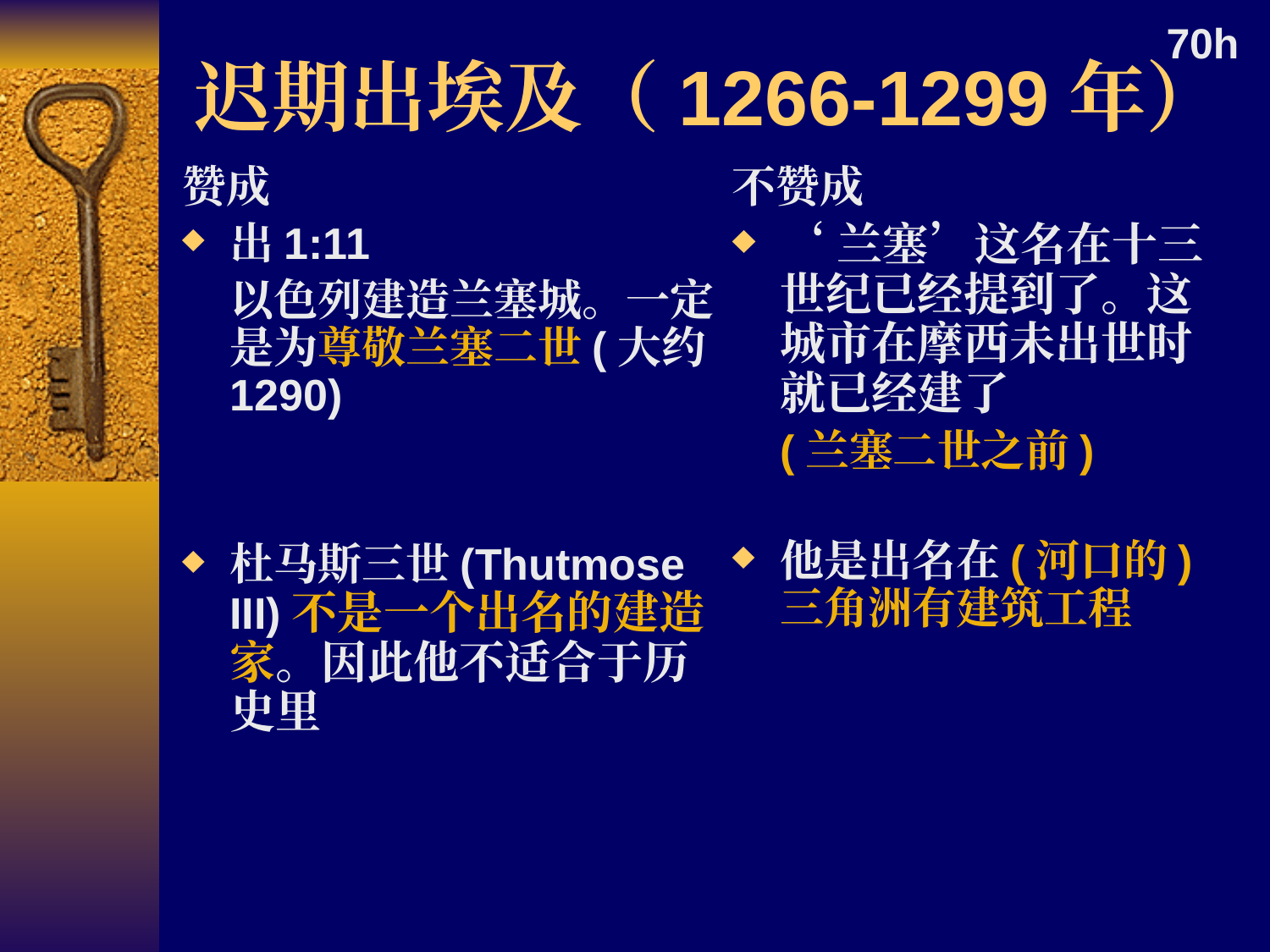

# 迟期出埃及（1266-1299年）
70h
赞成
出1:11
	以色列建造兰塞城。一定是为尊敬兰塞二世(大约1290)

杜马斯三世(Thutmose III)不是一个出名的建造家。因此他不适合于历史里
不赞成
‘兰塞’这名在十三世纪已经提到了。这城市在摩西未出世时就已经建了
	(兰塞二世之前)

他是出名在(河口的)三角洲有建筑工程